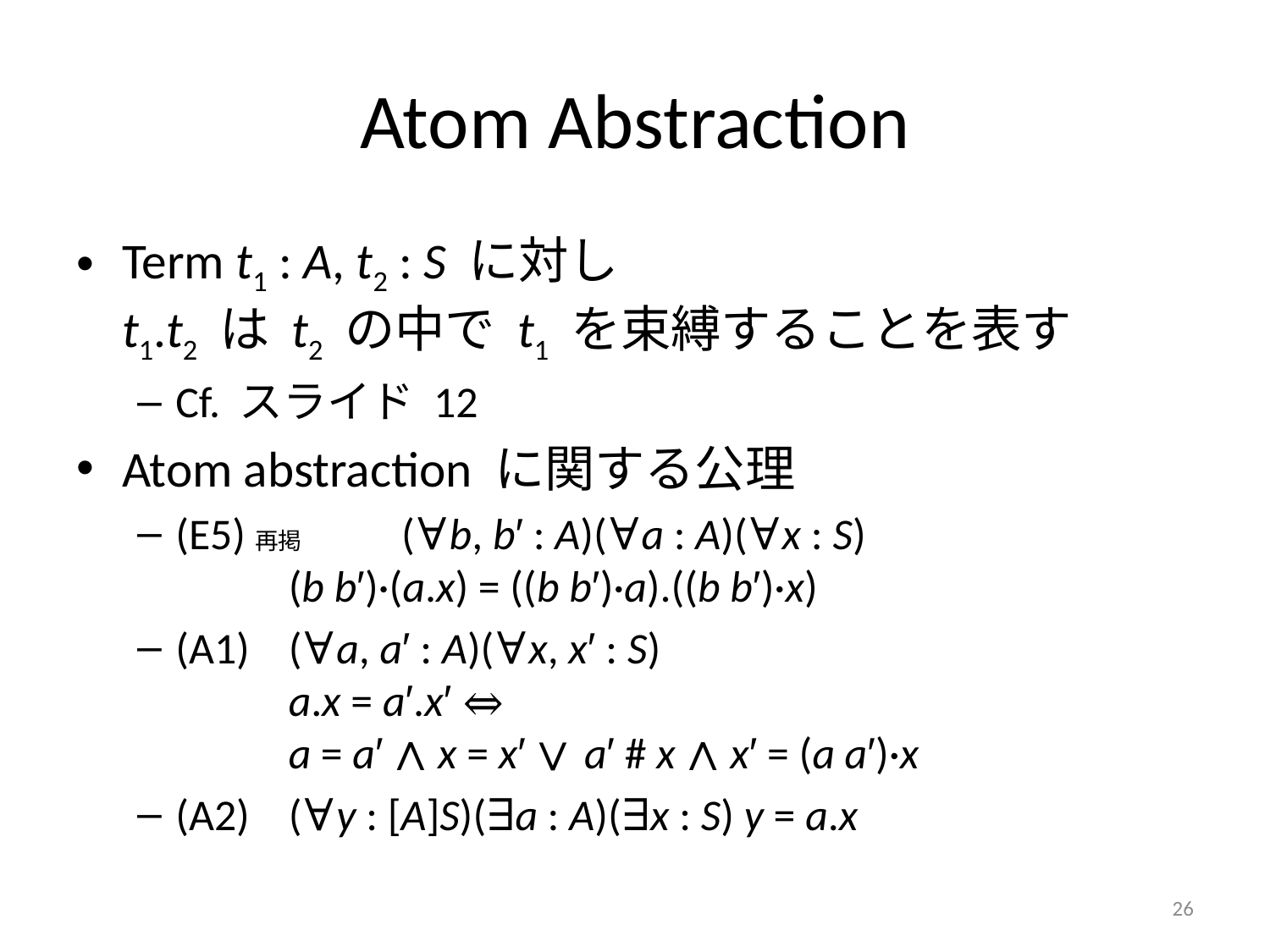

# Atom Abstraction
Term t1 : A, t2 : S に対し
t1.t2 は t2 の中で t1 を束縛することを表す
Cf. スライド 12
Atom abstraction に関する公理
(E5)再掲	(∀b, b′ : A)(∀a : A)(∀x : S)
		(b b′)·(a.x) = ((b b′)·a).((b b′)·x)
(A1)	(∀a, a′ : A)(∀x, x′ : S)
		a.x = a′.x′ ⇔
		a = a′ ∧ x = x′ ∨ a′ # x ∧ x′ = (a a′)·x
(A2)	(∀y : [A]S)(∃a : A)(∃x : S) y = a.x
26